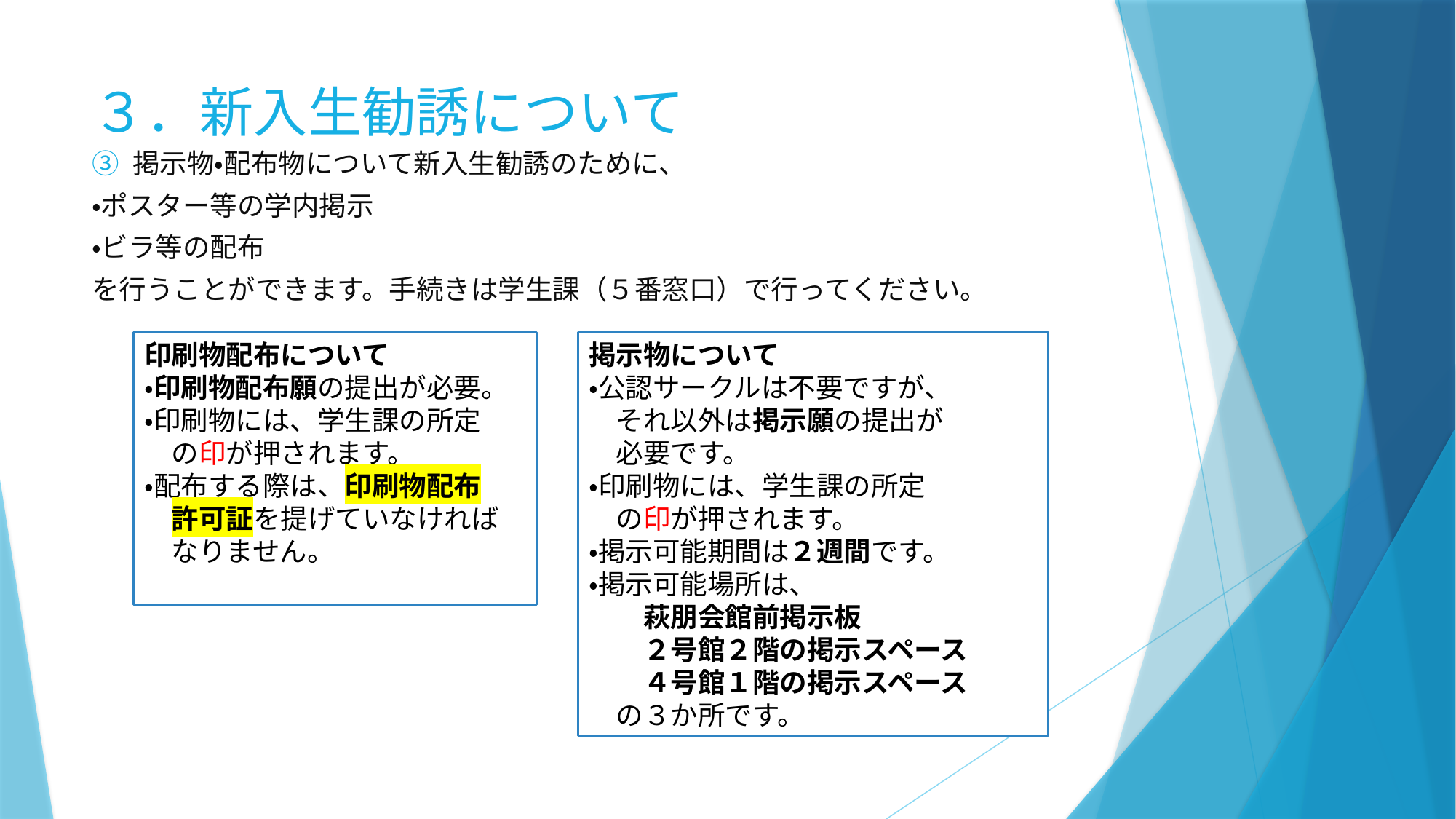

# ３．新入生勧誘について
掲示物・配布物について新入生勧誘のために、
・ポスター等の学内掲示
・ビラ等の配布
を行うことができます。手続きは学生課（５番窓口）で行ってください。

印刷物配布について
・印刷物配布願の提出が必要。
・印刷物には、学生課の所定
　の印が押されます。
・配布する際は、印刷物配布
　許可証を提げていなければ
　なりません。

掲示物について
・公認サークルは不要ですが、
　それ以外は掲示願の提出が
　必要です。
・印刷物には、学生課の所定
　の印が押されます。
・掲示可能期間は２週間です。
・掲示可能場所は、
　　萩朋会館前掲示板
　　２号館２階の掲示スペース
　　４号館１階の掲示スペース
　の３か所です。